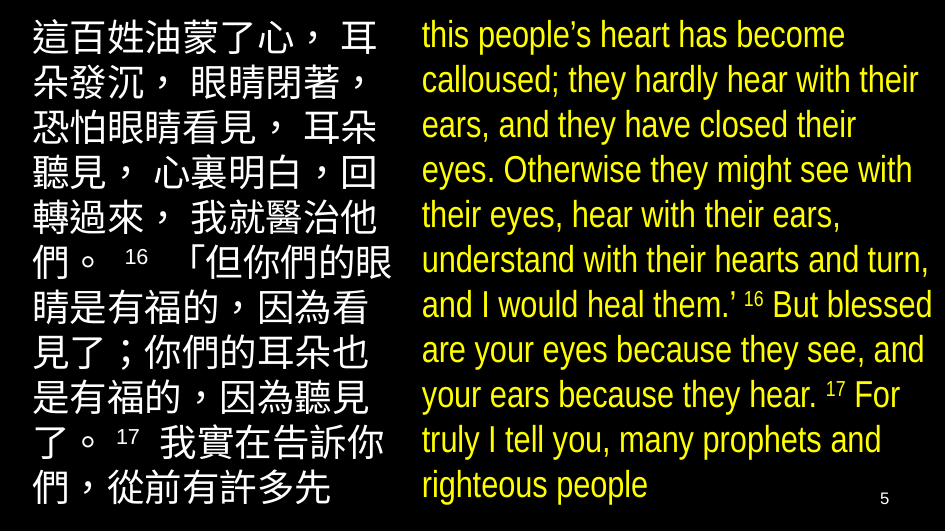

this people’s heart has become calloused; they hardly hear with their ears, and they have closed their eyes. Otherwise they might see with their eyes, hear with their ears, understand with their hearts and turn, and I would heal them.’ 16 But blessed are your eyes because they see, and your ears because they hear. 17 For truly I tell you, many prophets and righteous people
這百姓油蒙了心， 耳朵發沉， 眼睛閉著， 恐怕眼睛看見， 耳朵聽見， 心裏明白，回轉過來， 我就醫治他們。 16 「但你們的眼睛是有福的，因為看見了；你們的耳朵也是有福的，因為聽見了。17 我實在告訴你們，從前有許多先
5